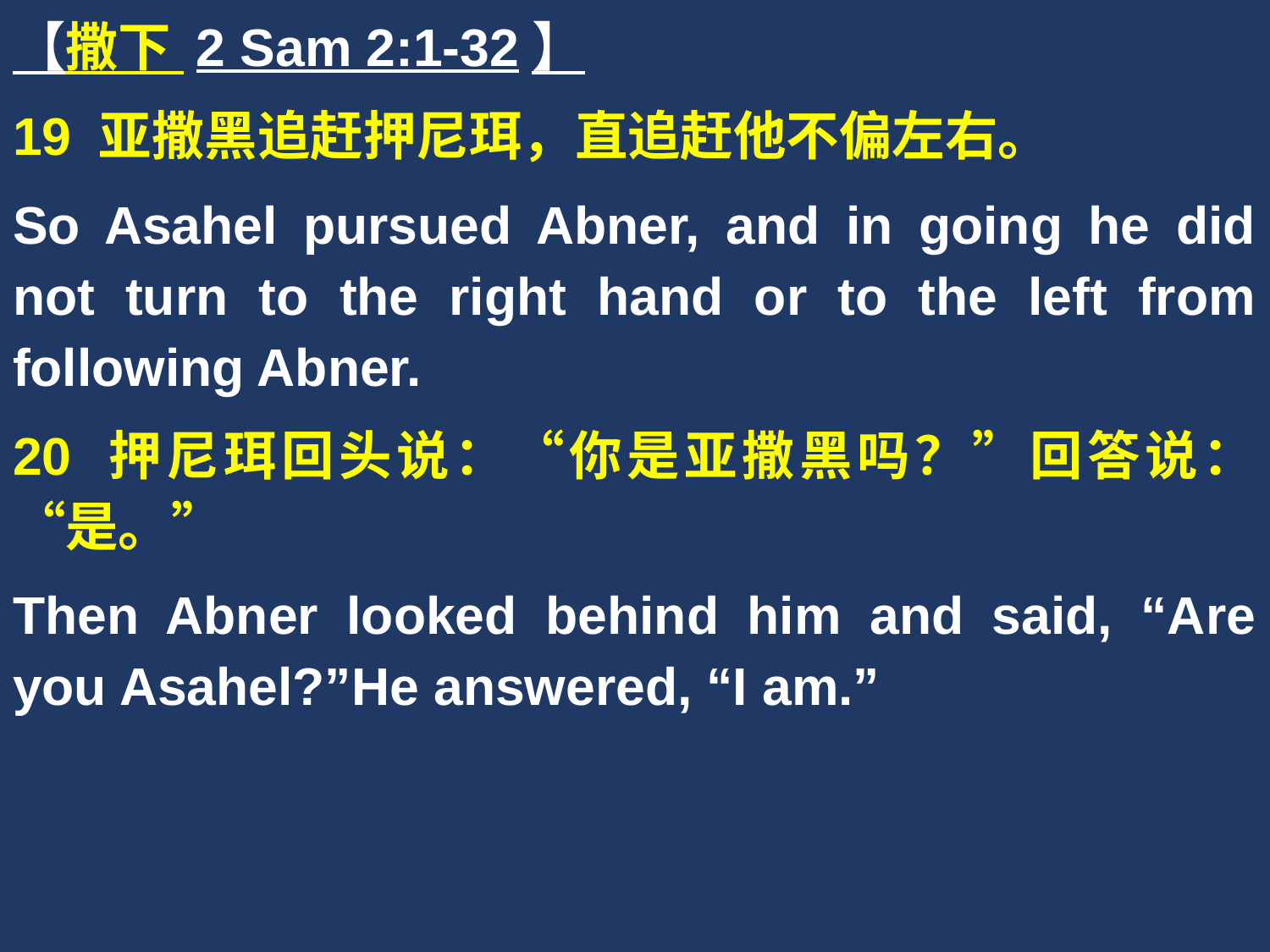

【撒下 2 Sam 2:1-32】
19 亚撒黑追赶押尼珥，直追赶他不偏左右。
So Asahel pursued Abner, and in going he did not turn to the right hand or to the left from following Abner.
20 押尼珥回头说：“你是亚撒黑吗？”回答说：“是。”
Then Abner looked behind him and said, “Are you Asahel?”He answered, “I am.”